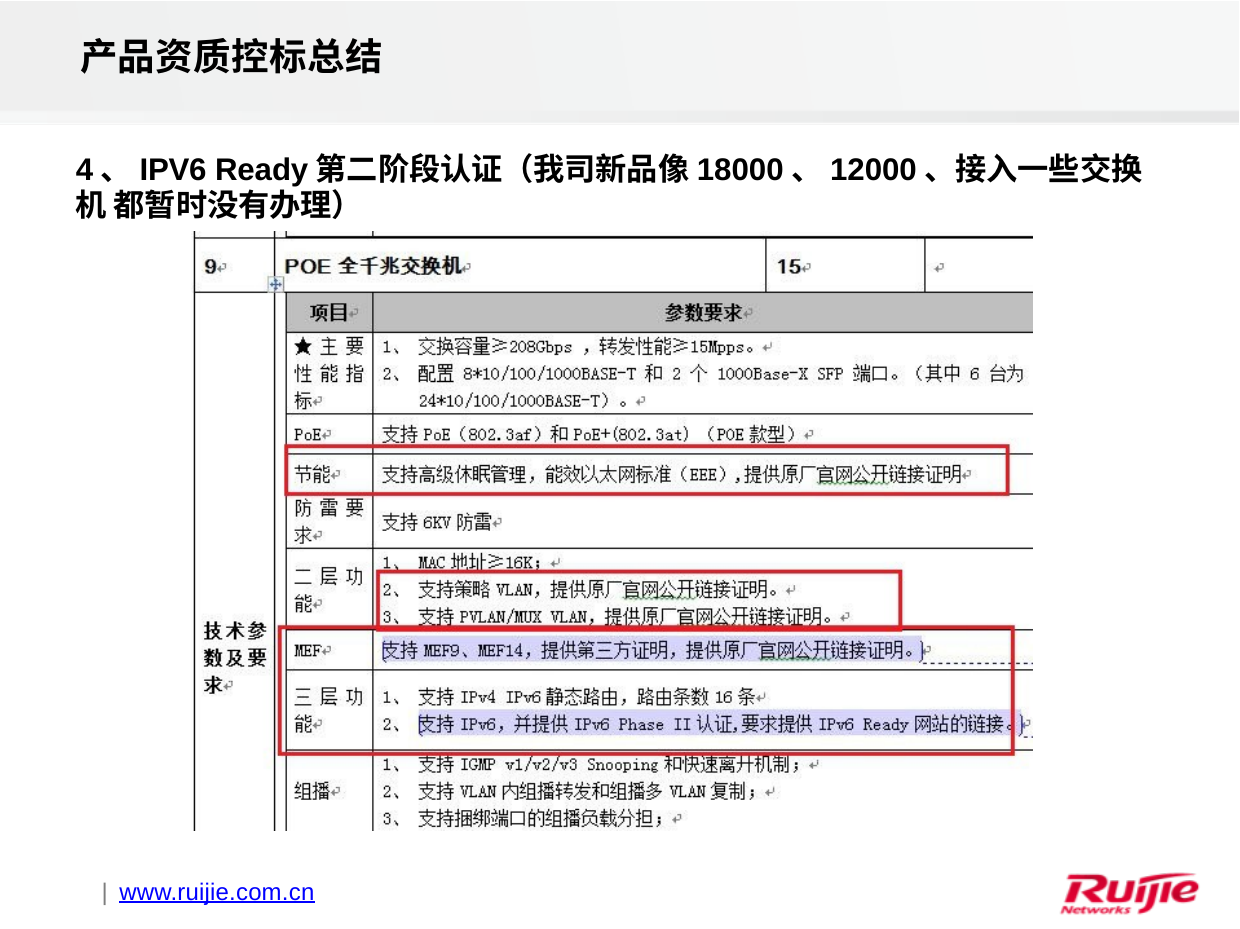

产品资质控标总结
# 4、IPV6 Ready第二阶段认证（我司新品像18000、12000、接入一些交换机 都暂时没有办理）

| www.ruijie.com.cn